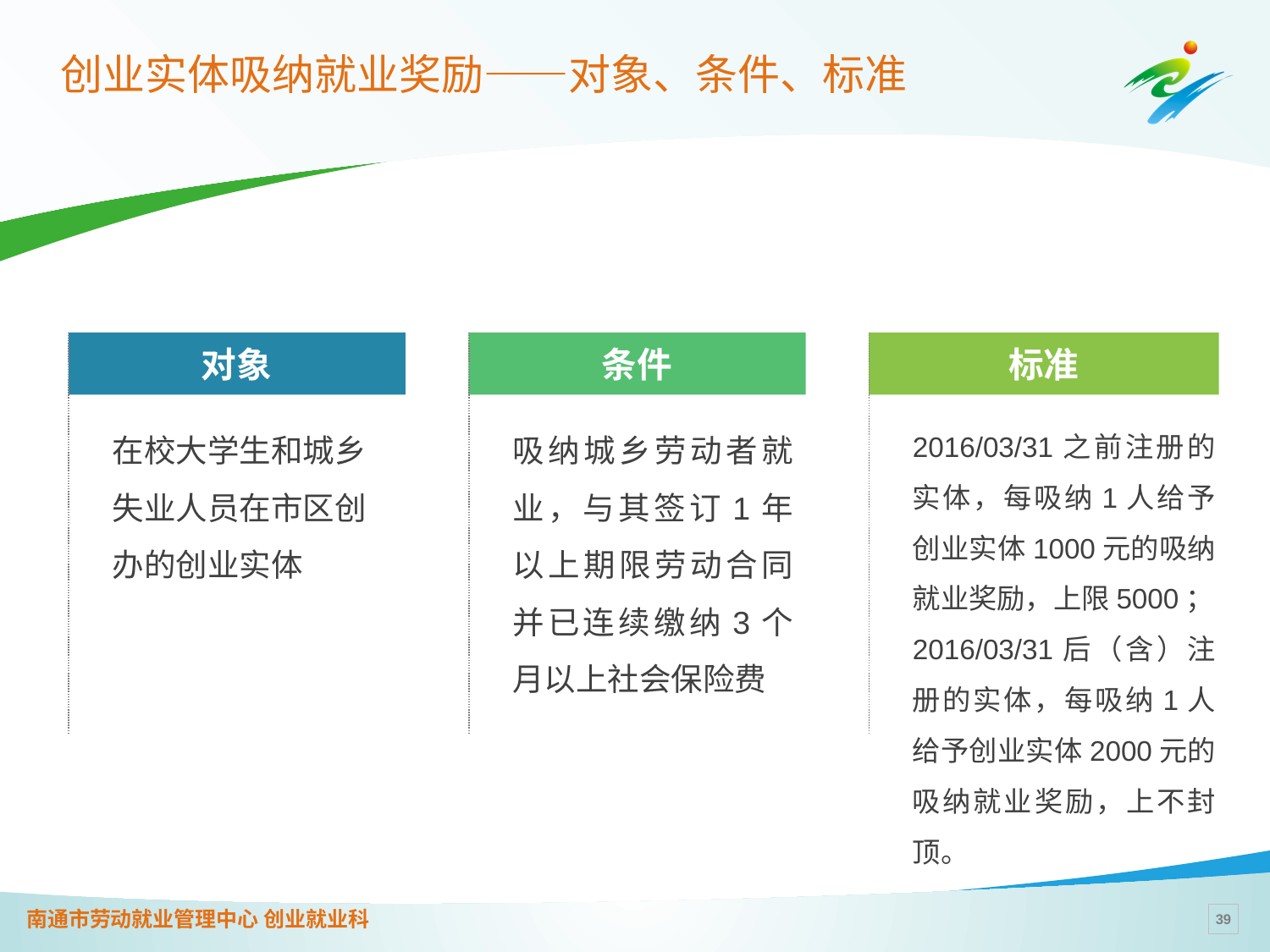

# 创业实体吸纳就业奖励——对象、条件、标准
对象
条件
标准
在校大学生和城乡失业人员在市区创办的创业实体
吸纳城乡劳动者就业，与其签订1年以上期限劳动合同并已连续缴纳3个月以上社会保险费
2016/03/31之前注册的实体，每吸纳1人给予创业实体1000元的吸纳就业奖励，上限5000；
2016/03/31后（含）注册的实体，每吸纳1人给予创业实体2000元的吸纳就业奖励，上不封顶。